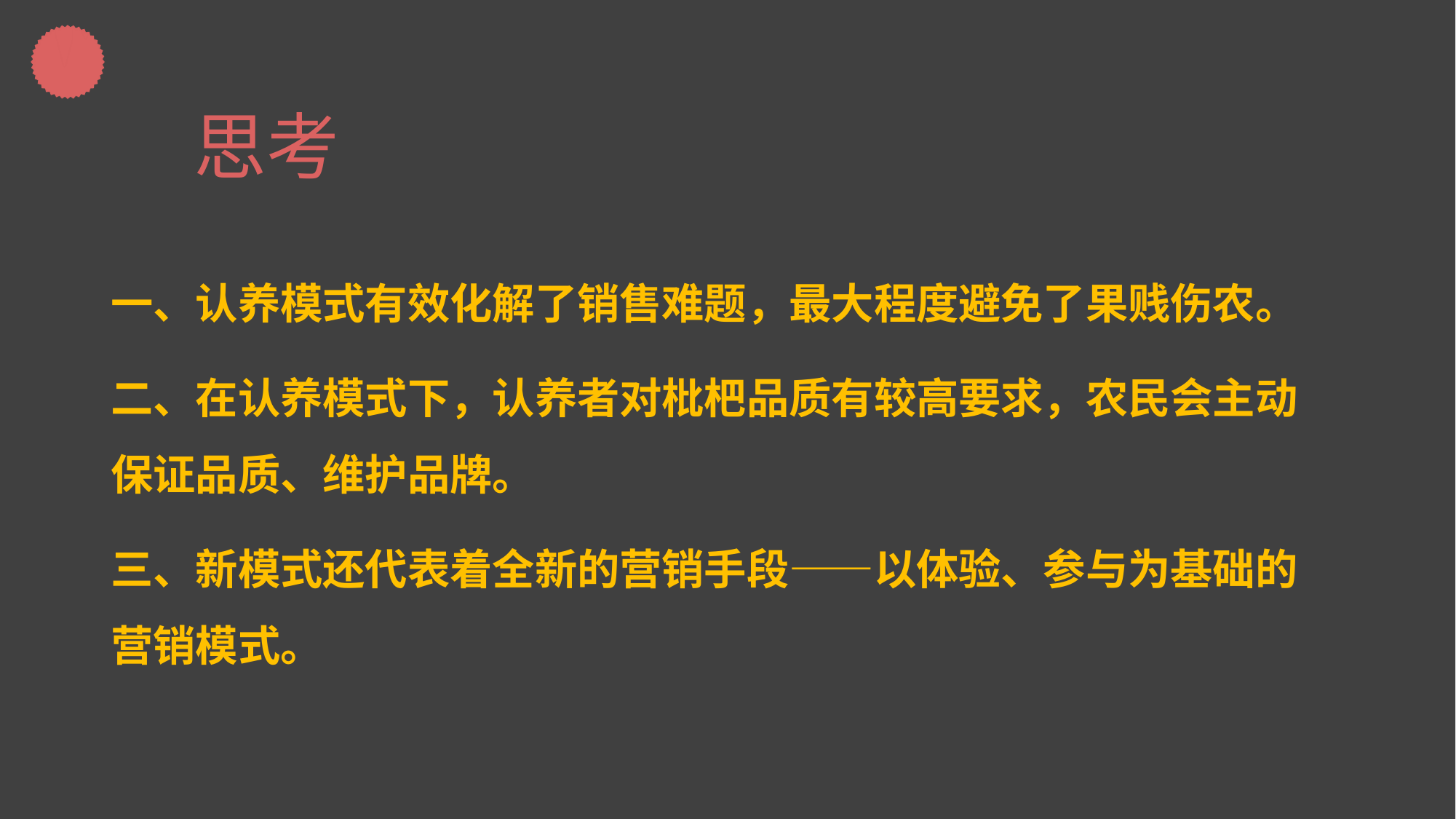

# 思考
一、认养模式有效化解了销售难题，最大程度避免了果贱伤农。
二、在认养模式下，认养者对枇杷品质有较高要求，农民会主动保证品质、维护品牌。
三、新模式还代表着全新的营销手段——以体验、参与为基础的营销模式。